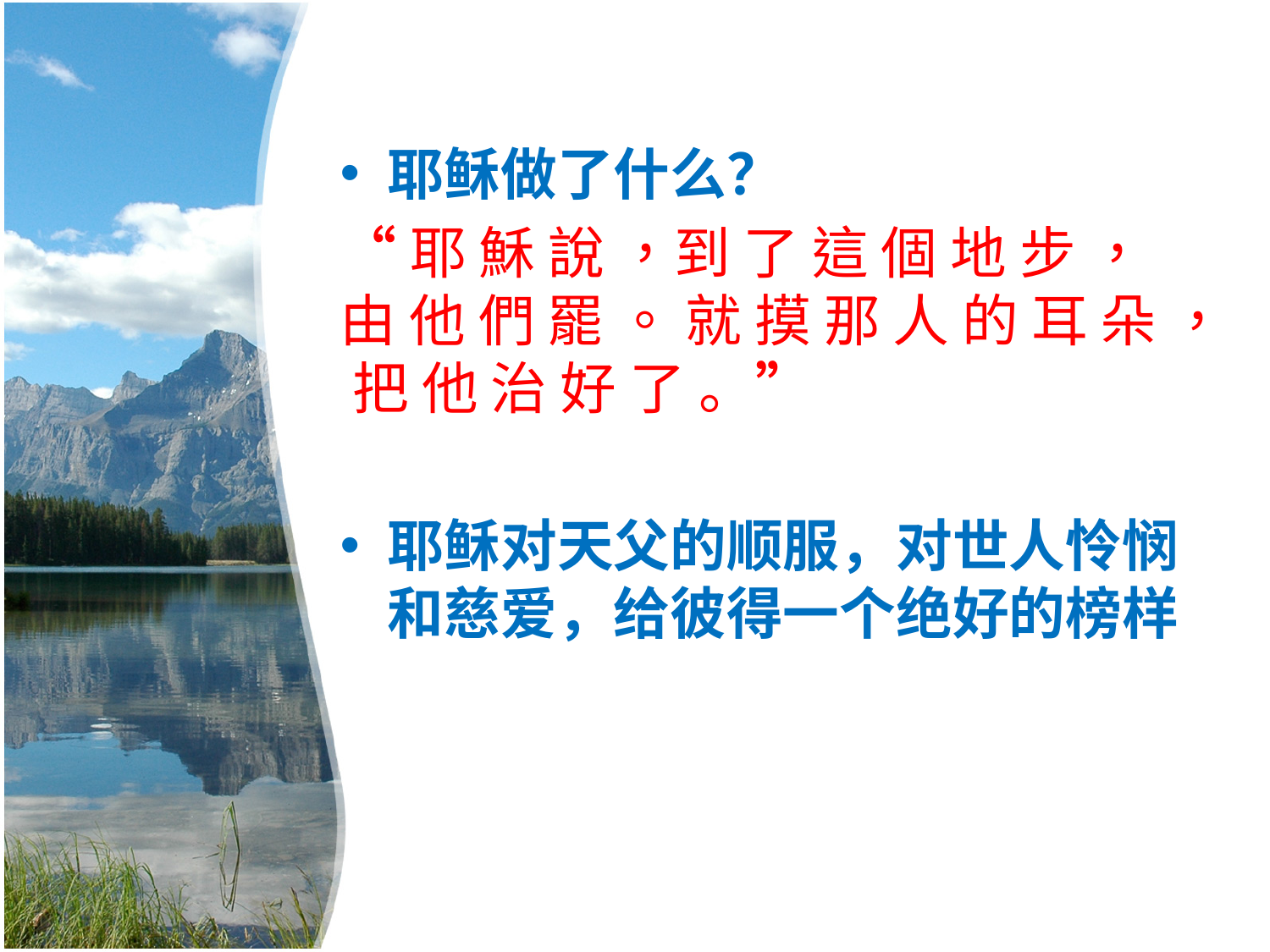

#

耶稣做了什么？
“耶 穌 說 ，到 了 這 個 地 步 ， 由 他 們 罷 。 就 摸 那 人 的 耳 朵 ， 把 他 治 好 了 。”

耶稣对天父的顺服，对世人怜悯和慈爱，给彼得一个绝好的榜样